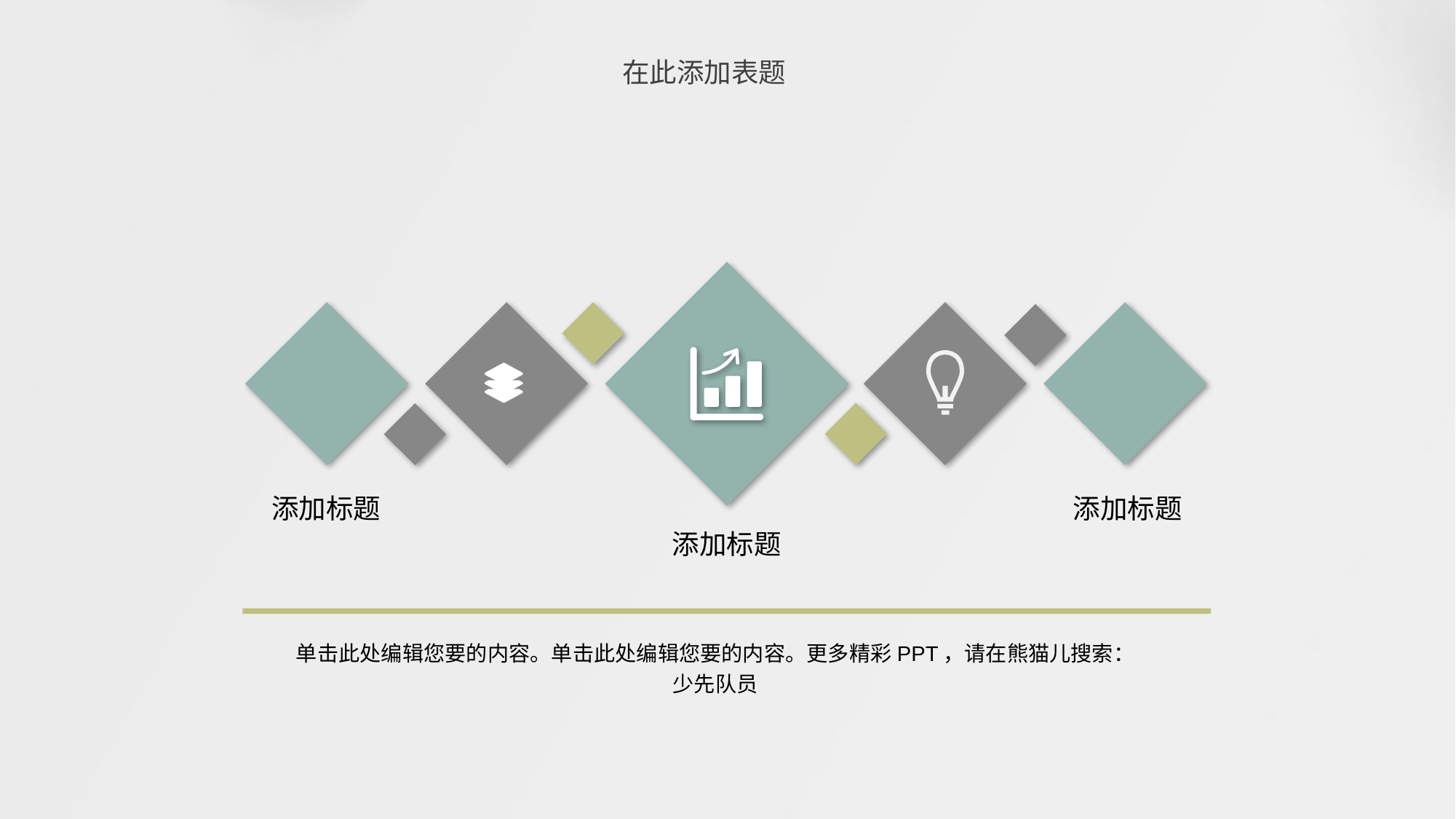

在此添加表题

添加标题
添加标题
添加标题

单击此处编辑您要的内容。单击此处编辑您要的内容。更多精彩PPT，请在熊猫儿搜索：少先队员